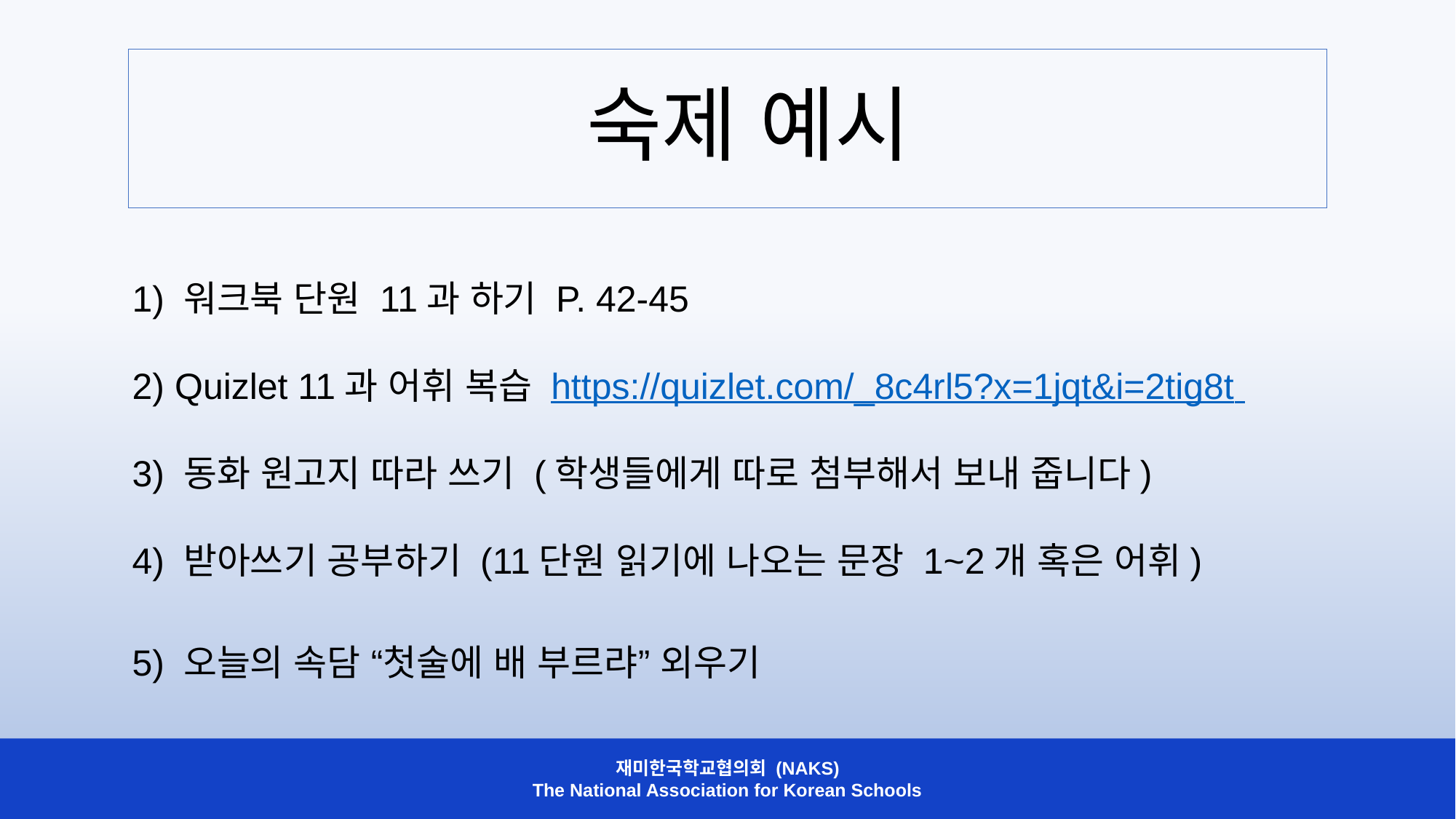

숙제 예시
1) 워크북 단원 11과 하기 P. 42-45
2) Quizlet 11과 어휘 복습 https://quizlet.com/_8c4rl5?x=1jqt&i=2tig8t
3) 동화 원고지 따라 쓰기 (학생들에게 따로 첨부해서 보내 줍니다)
4) 받아쓰기 공부하기 (11단원 읽기에 나오는 문장 1~2개 혹은 어휘)
5) 오늘의 속담 “첫술에 배 부르랴” 외우기

재미한국학교협의회 (NAKS)
The National Association for Korean Schools